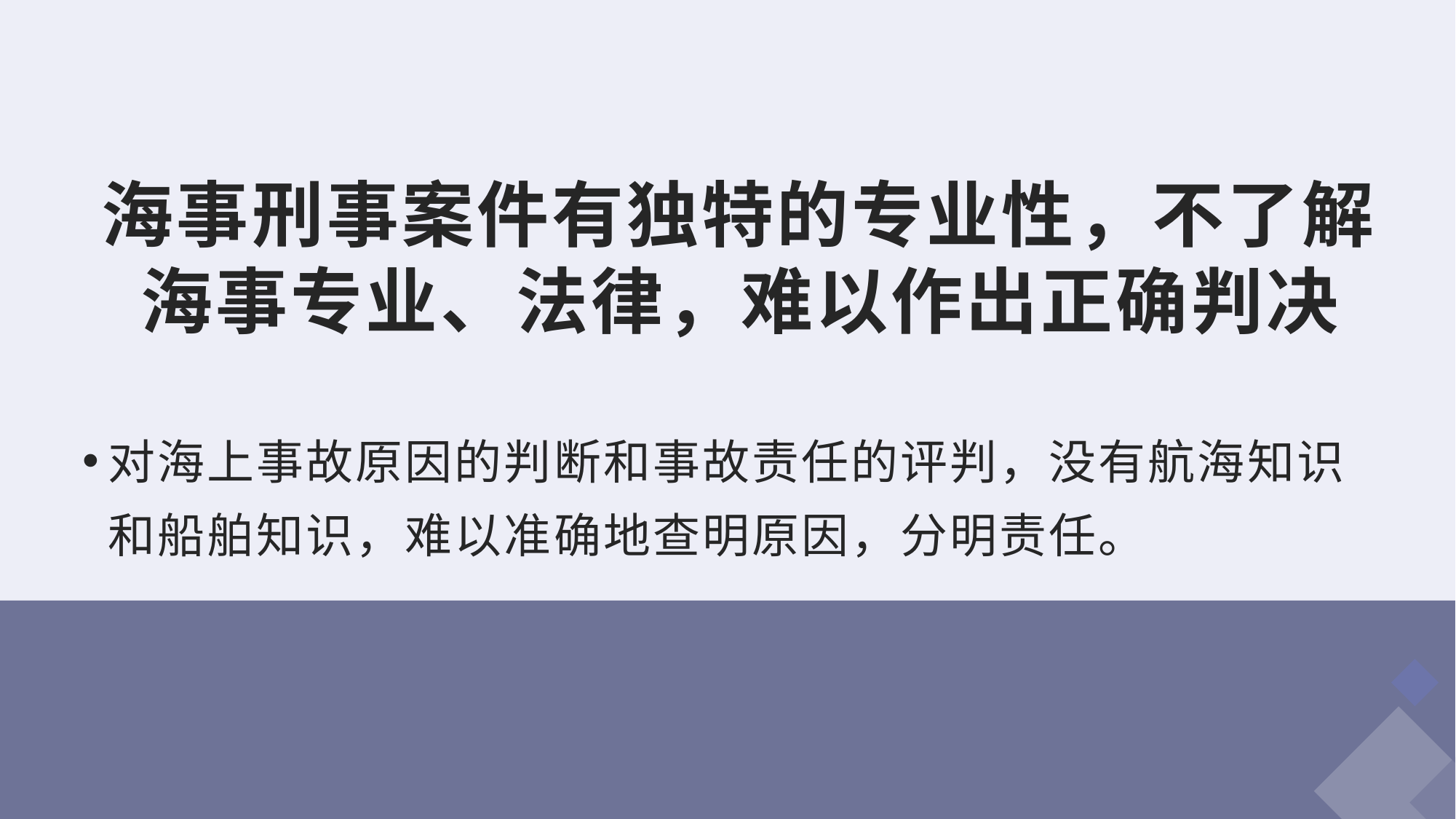

# 海事刑事案件有独特的专业性，不了解海事专业、法律，难以作出正确判决
对海上事故原因的判断和事故责任的评判，没有航海知识和船舶知识，难以准确地查明原因，分明责任。